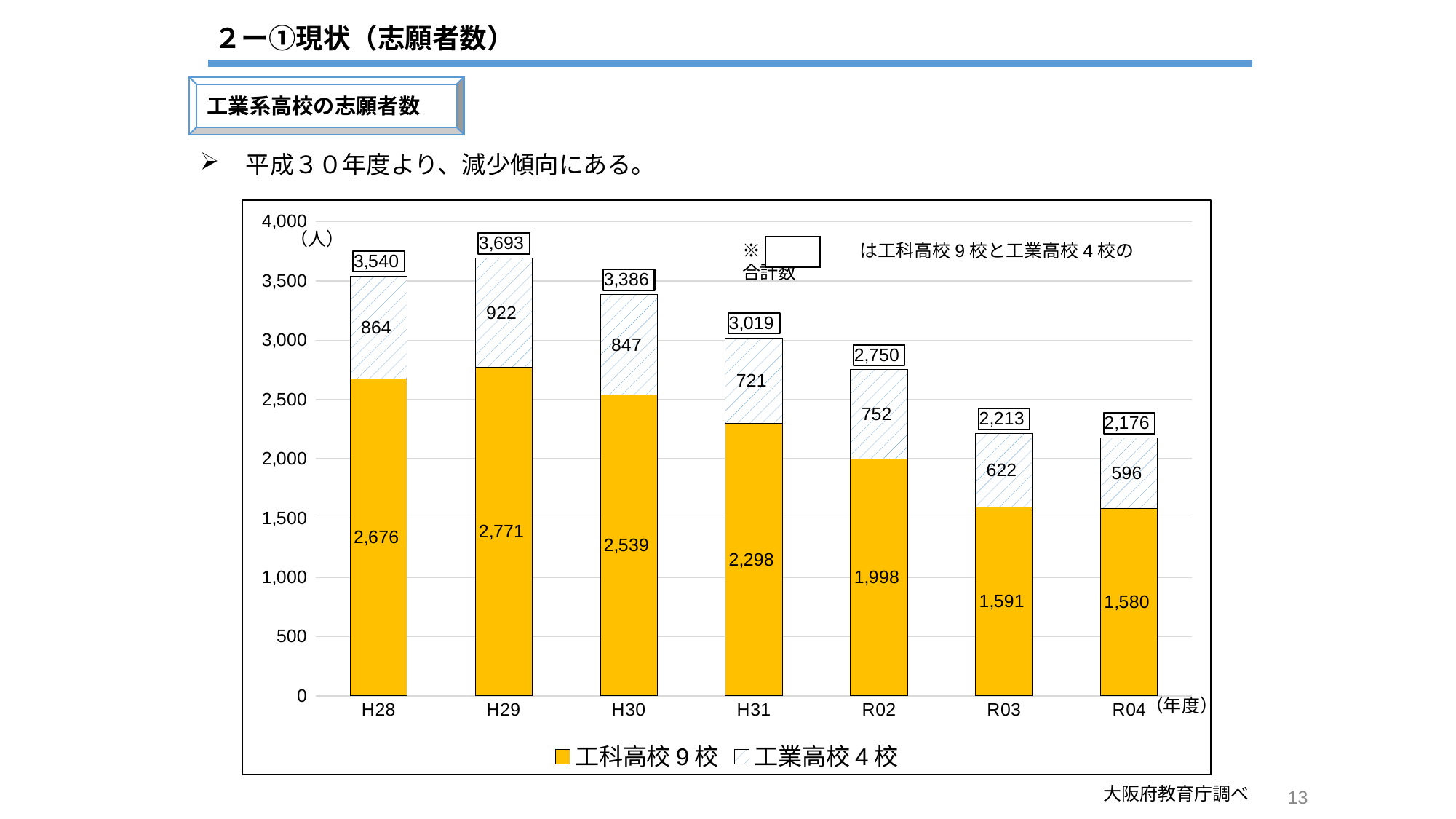

２ー①現状（志願者数）
工業系高校の志願者数
　平成３０年度より、減少傾向にある。

### Chart

| Category | 工科高校9校 | 工業高校4校 | 工業系13校 |
|---|---|---|---|
| H28 | 2676.0 | 864.0 | 3540.0 |
| H29 | 2771.0 | 922.0 | 3693.0 |
| H30 | 2539.0 | 847.0 | 3386.0 |
| H31 | 2298.0 | 721.0 | 3019.0 |
| R02 | 1998.0 | 752.0 | 2750.0 |
| R03 | 1591.0 | 622.0 | 2213.0 |
| R04 | 1580.0 | 596.0 | 2176.0 |
（人）
※　　　　　 は工科高校9校と工業高校4校の合計数

（年度）
13
大阪府教育庁調べ